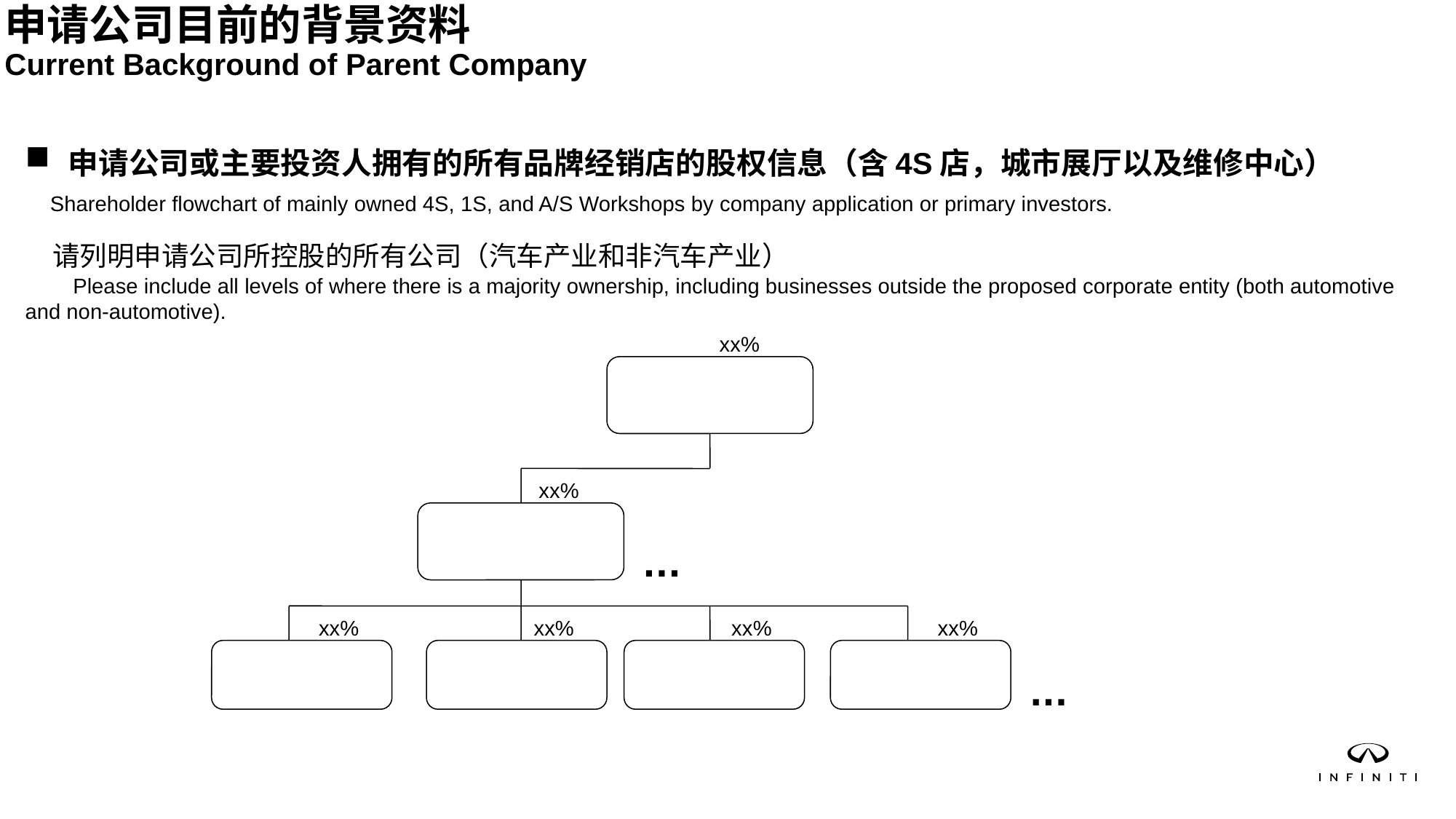

申请公司目前的背景资料
Current Background of Parent Company
 申请公司或主要投资人拥有的所有品牌经销店的股权信息（含4S店，城市展厅以及维修中心）
   Shareholder flowchart of mainly owned 4S, 1S, and A/S Workshops by company application or primary investors.
   请列明申请公司所控股的所有公司（汽车产业和非汽车产业）
        Please include all levels of where there is a majority ownership, including businesses outside the proposed corporate entity (both automotive and non-automotive).
xx%

xx%

...

xx%
xx%
xx%
xx%

...